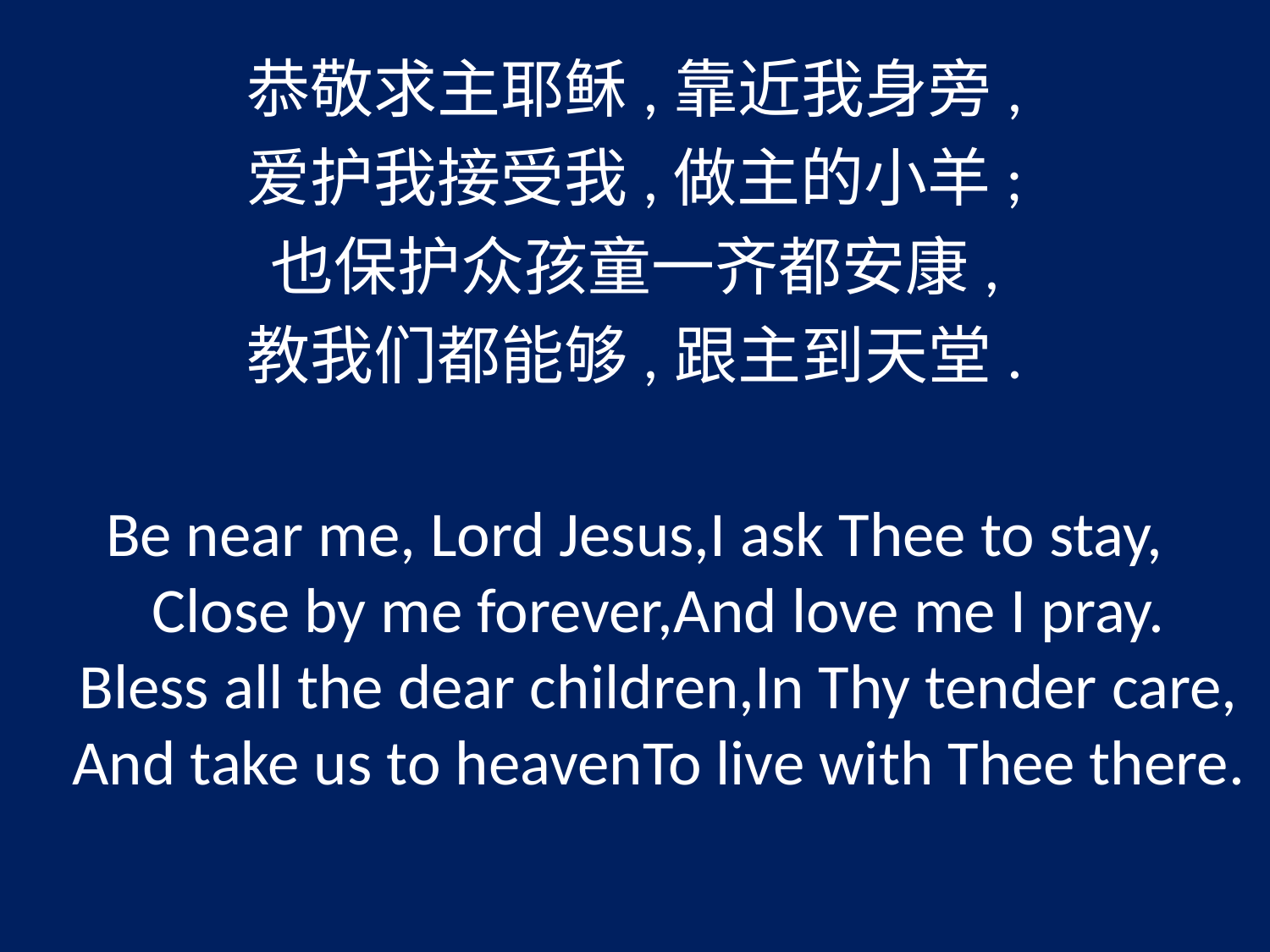

恭敬求主耶稣,靠近我身旁,
爱护我接受我,做主的小羊;
也保护众孩童一齐都安康,
教我们都能够,跟主到天堂.

Be near me, Lord Jesus,I ask Thee to stay,
Close by me forever,And love me I pray.
Bless all the dear children,In Thy tender care,
And take us to heavenTo live with Thee there.